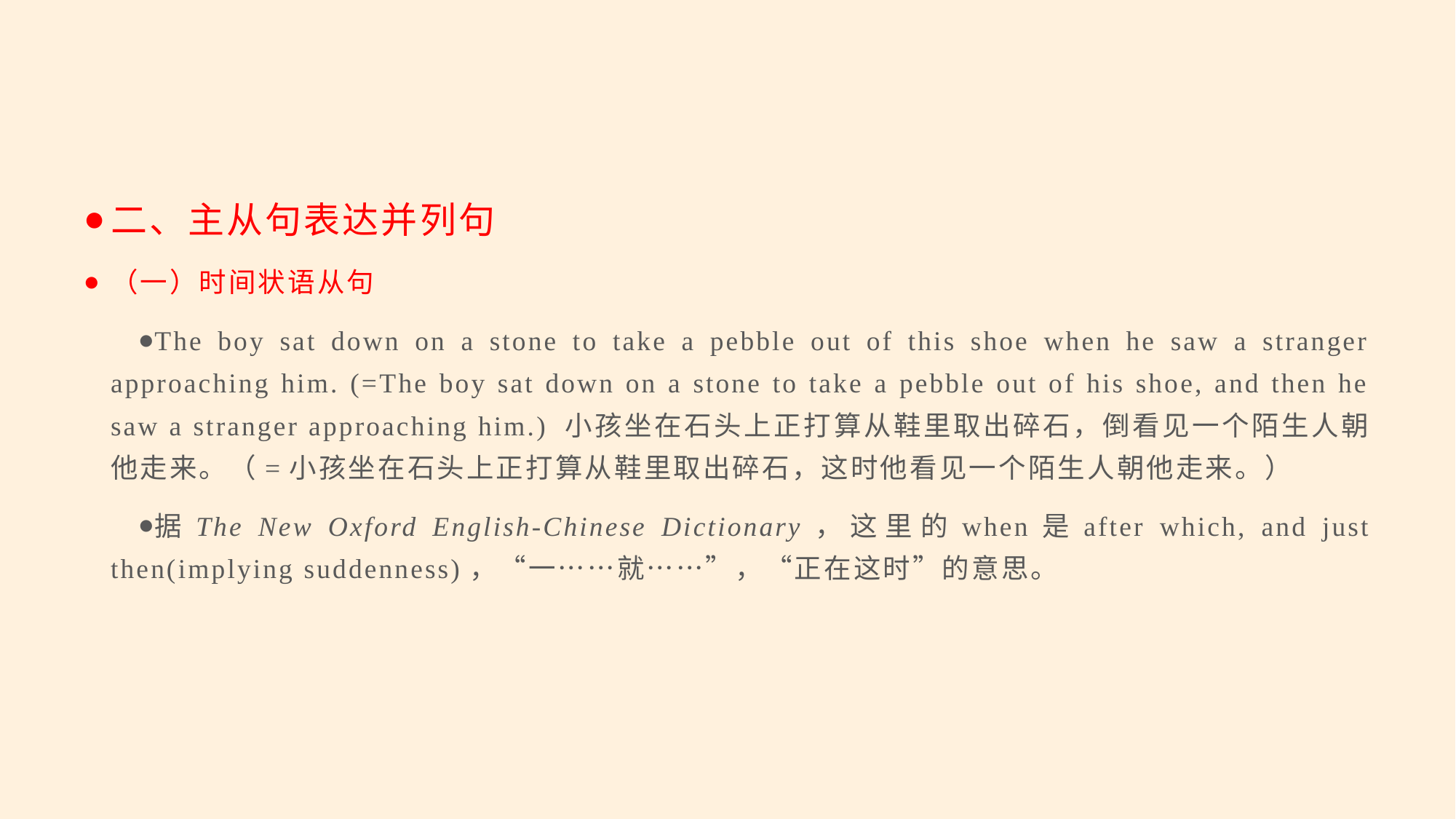

#
二、主从句表达并列句
（一）时间状语从句
The boy sat down on a stone to take a pebble out of this shoe when he saw a stranger approaching him. (=The boy sat down on a stone to take a pebble out of his shoe, and then he saw a stranger approaching him.) 小孩坐在石头上正打算从鞋里取出碎石，倒看见一个陌生人朝他走来。（=小孩坐在石头上正打算从鞋里取出碎石，这时他看见一个陌生人朝他走来。）
据The New Oxford English-Chinese Dictionary，这里的when是after which, and just then(implying suddenness)，“一……就……”，“正在这时”的意思。